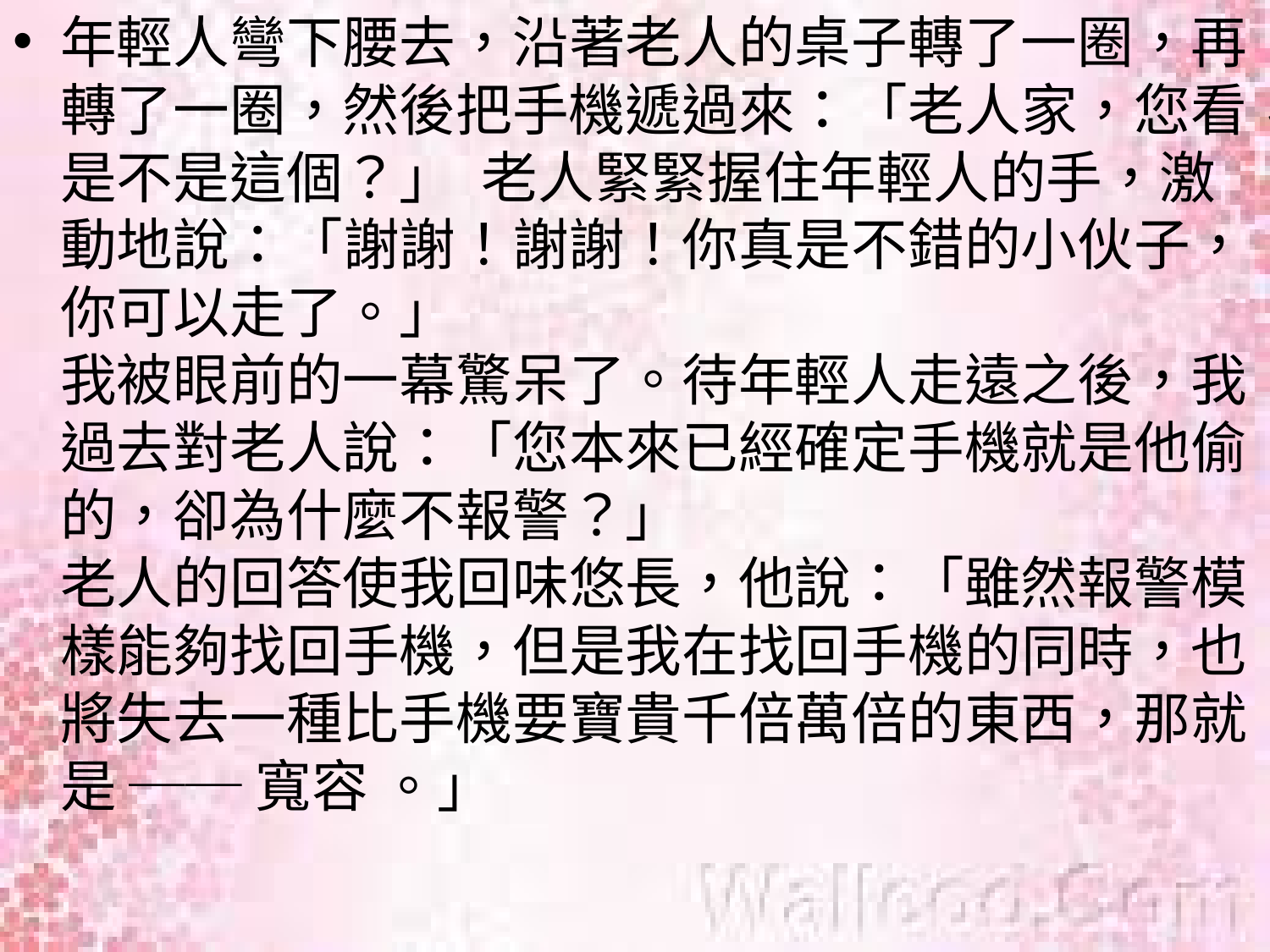

年輕人彎下腰去，沿著老人的桌子轉了一圈，再轉了一圈，然後把手機遞過來：「老人家，您看，是不是這個？」  老人緊緊握住年輕人的手，激動地說：「謝謝！謝謝！你真是不錯的小伙子，你可以走了。」
我被眼前的一幕驚呆了。待年輕人走遠之後，我過去對老人說：「您本來已經確定手機就是他偷的，卻為什麼不報警？」  
老人的回答使我回味悠長，他說：「雖然報警模樣能夠找回手機，但是我在找回手機的同時，也將失去一種比手機要寶貴千倍萬倍的東西，那就是 ── 寬容 。」